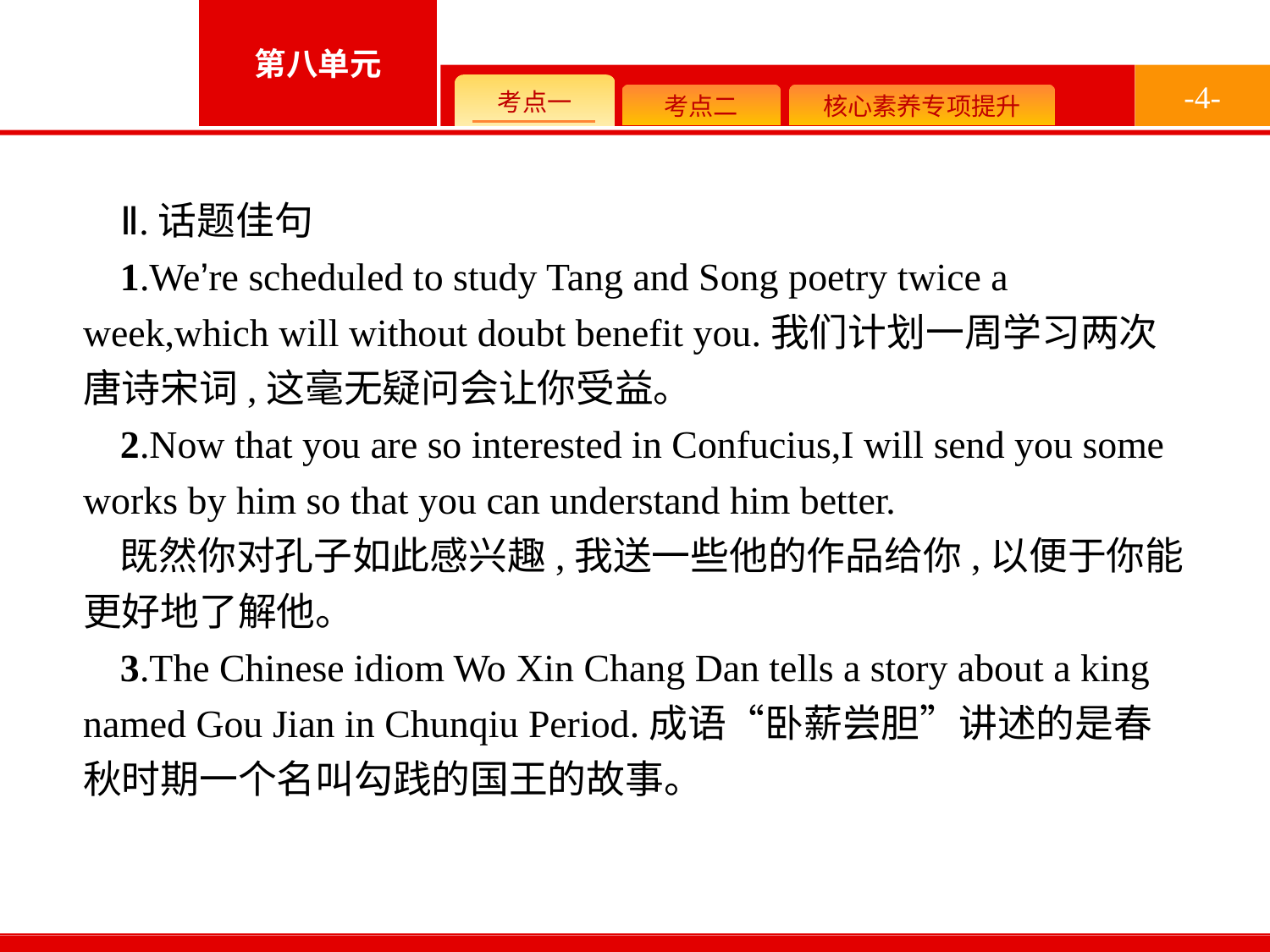

-4-
Ⅱ.话题佳句
1.We’re scheduled to study Tang and Song poetry twice a week,which will without doubt benefit you.我们计划一周学习两次唐诗宋词,这毫无疑问会让你受益。
2.Now that you are so interested in Confucius,I will send you some works by him so that you can understand him better.
既然你对孔子如此感兴趣,我送一些他的作品给你,以便于你能更好地了解他。
3.The Chinese idiom Wo Xin Chang Dan tells a story about a king named Gou Jian in Chunqiu Period.成语“卧薪尝胆”讲述的是春秋时期一个名叫勾践的国王的故事。